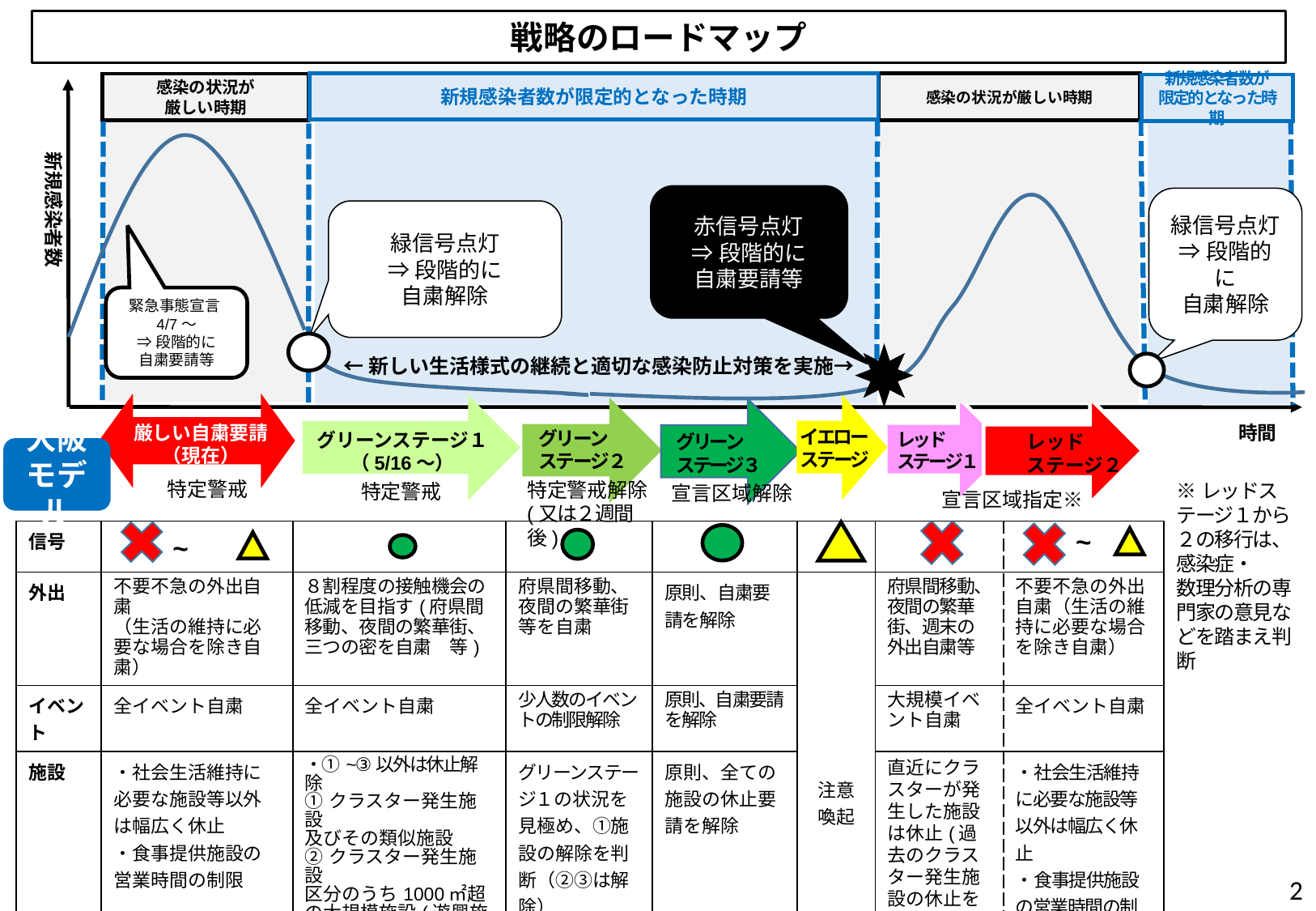

戦略のロードマップ
新規感染者数が限定的となった時期
感染の状況が厳しい時期
感染の状況が
厳しい時期
新規感染者数が
限定的となった時期

新規感染者数
赤信号点灯
⇒段階的に
自粛要請等
緑信号点灯
⇒段階的に
自粛解除

緑信号点灯
⇒段階的に
自粛解除
緊急事態宣言4/7～
⇒段階的に
自粛要請等

←新しい生活様式の継続と適切な感染防止対策を実施→

厳しい自粛要請
（現在）
時間
イエロー
ステージ
グリーン
ステージ２
グリーンステージ１
（5/16～）
レッド
ステージ１
グリーン
ステージ３
レッド
ステージ２
大阪
モデル
特定警戒
特定警戒解除
(又は２週間後)
※レッドステージ１から２の移行は、感染症・
数理分析の専門家の意見などを踏まえ判断
特定警戒
宣言区域解除
宣言区域指定※

| 信号 | ~ |  |  |  |  |  | ~ |
| --- | --- | --- | --- | --- | --- | --- | --- |
| 外出 | 不要不急の外出自粛 （生活の維持に必要な場合を除き自粛） | ８割程度の接触機会の低減を目指す(府県間移動、夜間の繁華街、三つの密を自粛　等) | 府県間移動、夜間の繁華街等を自粛 | 原則、自粛要請を解除 | 注意 喚起 | 府県間移動、夜間の繁華街、週末の外出自粛等 | 不要不急の外出自粛（生活の維持に必要な場合を除き自粛） |
| イベント | 全イベント自粛 | 全イベント自粛 | 少人数のイベントの制限解除 | 原則、自粛要請を解除 |  | 大規模イベント自粛 | 全イベント自粛 |
| 施設 | ・社会生活維持に 必要な施設等以外は幅広く休止 ・食事提供施設の 営業時間の制限 | ・①~③以外は休止解除 ①クラスター発生施設 及びその類似施設 ②クラスター発生施設 区分のうち1000㎡超の大規模施設(遊興施設、運動・遊技施設) ③集会・展示施設 ・食事提供施設の 営業時間制限の緩和 | グリーンステージ１の状況を見極め、①施設の解除を判断（②③は解除） ・食事提供施設の営業時間規制の緩和継続 | 原則、全ての施設の休止要請を解除 |  | 直近にクラスターが発生した施設は休止(過去のクラスター発生施設の休止を 判断） | ・社会生活維持に必要な施設等以外は幅広く休止 ・食事提供施設の営業時間の制限 |

2